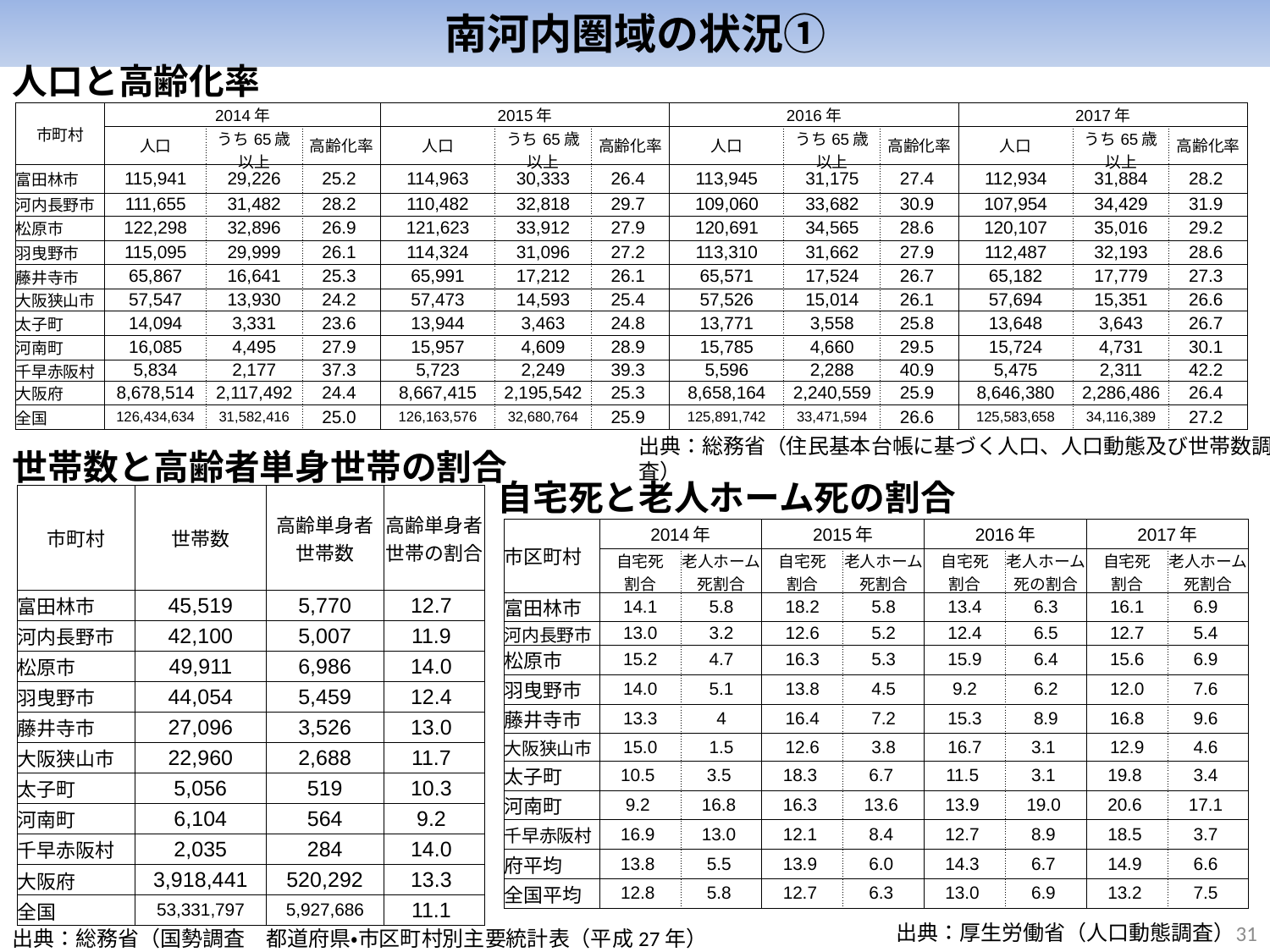

南河内圏域の状況①
人口と高齢化率
| 市町村 | 2014年 |  |  | 2015年 |  |  | 2016年 |  |  | 2017年 |  |  |
| --- | --- | --- | --- | --- | --- | --- | --- | --- | --- | --- | --- | --- |
|  | 人口 | うち65歳 以上 | 高齢化率 | 人口 | うち65歳 以上 | 高齢化率 | 人口 | うち65歳 以上 | 高齢化率 | 人口 | うち65歳 以上 | 高齢化率 |
| 富田林市 | 115,941 | 29,226 | 25.2 | 114,963 | 30,333 | 26.4 | 113,945 | 31,175 | 27.4 | 112,934 | 31,884 | 28.2 |
| 河内長野市 | 111,655 | 31,482 | 28.2 | 110,482 | 32,818 | 29.7 | 109,060 | 33,682 | 30.9 | 107,954 | 34,429 | 31.9 |
| 松原市 | 122,298 | 32,896 | 26.9 | 121,623 | 33,912 | 27.9 | 120,691 | 34,565 | 28.6 | 120,107 | 35,016 | 29.2 |
| 羽曳野市 | 115,095 | 29,999 | 26.1 | 114,324 | 31,096 | 27.2 | 113,310 | 31,662 | 27.9 | 112,487 | 32,193 | 28.6 |
| 藤井寺市 | 65,867 | 16,641 | 25.3 | 65,991 | 17,212 | 26.1 | 65,571 | 17,524 | 26.7 | 65,182 | 17,779 | 27.3 |
| 大阪狭山市 | 57,547 | 13,930 | 24.2 | 57,473 | 14,593 | 25.4 | 57,526 | 15,014 | 26.1 | 57,694 | 15,351 | 26.6 |
| 太子町 | 14,094 | 3,331 | 23.6 | 13,944 | 3,463 | 24.8 | 13,771 | 3,558 | 25.8 | 13,648 | 3,643 | 26.7 |
| 河南町 | 16,085 | 4,495 | 27.9 | 15,957 | 4,609 | 28.9 | 15,785 | 4,660 | 29.5 | 15,724 | 4,731 | 30.1 |
| 千早赤阪村 | 5,834 | 2,177 | 37.3 | 5,723 | 2,249 | 39.3 | 5,596 | 2,288 | 40.9 | 5,475 | 2,311 | 42.2 |
| 大阪府 | 8,678,514 | 2,117,492 | 24.4 | 8,667,415 | 2,195,542 | 25.3 | 8,658,164 | 2,240,559 | 25.9 | 8,646,380 | 2,286,486 | 26.4 |
| 全国 | 126,434,634 | 31,582,416 | 25.0 | 126,163,576 | 32,680,764 | 25.9 | 125,891,742 | 33,471,594 | 26.6 | 125,583,658 | 34,116,389 | 27.2 |
出典：総務省（住民基本台帳に基づく人口、人口動態及び世帯数調査）
世帯数と高齢者単身世帯の割合
自宅死と老人ホーム死の割合
| 市町村 | 世帯数 | 高齢単身者 世帯数 | 高齢単身者 世帯の割合 |
| --- | --- | --- | --- |
| 富田林市 | 45,519 | 5,770 | 12.7 |
| 河内長野市 | 42,100 | 5,007 | 11.9 |
| 松原市 | 49,911 | 6,986 | 14.0 |
| 羽曳野市 | 44,054 | 5,459 | 12.4 |
| 藤井寺市 | 27,096 | 3,526 | 13.0 |
| 大阪狭山市 | 22,960 | 2,688 | 11.7 |
| 太子町 | 5,056 | 519 | 10.3 |
| 河南町 | 6,104 | 564 | 9.2 |
| 千早赤阪村 | 2,035 | 284 | 14.0 |
| 大阪府 | 3,918,441 | 520,292 | 13.3 |
| 全国 | 53,331,797 | 5,927,686 | 11.1 |
| 市区町村 | 2014年 |  | 2015年 |  | 2016年 |  | 2017年 |  |
| --- | --- | --- | --- | --- | --- | --- | --- | --- |
|  | 自宅死 割合 | 老人ホーム死割合 | 自宅死 割合 | 老人ホーム死割合 | 自宅死 割合 | 老人ホーム死の割合 | 自宅死 割合 | 老人ホーム死割合 |
| 富田林市 | 14.1 | 5.8 | 18.2 | 5.8 | 13.4 | 6.3 | 16.1 | 6.9 |
| 河内長野市 | 13.0 | 3.2 | 12.6 | 5.2 | 12.4 | 6.5 | 12.7 | 5.4 |
| 松原市 | 15.2 | 4.7 | 16.3 | 5.3 | 15.9 | 6.4 | 15.6 | 6.9 |
| 羽曳野市 | 14.0 | 5.1 | 13.8 | 4.5 | 9.2 | 6.2 | 12.0 | 7.6 |
| 藤井寺市 | 13.3 | 4 | 16.4 | 7.2 | 15.3 | 8.9 | 16.8 | 9.6 |
| 大阪狭山市 | 15.0 | 1.5 | 12.6 | 3.8 | 16.7 | 3.1 | 12.9 | 4.6 |
| 太子町 | 10.5 | 3.5 | 18.3 | 6.7 | 11.5 | 3.1 | 19.8 | 3.4 |
| 河南町 | 9.2 | 16.8 | 16.3 | 13.6 | 13.9 | 19.0 | 20.6 | 17.1 |
| 千早赤阪村 | 16.9 | 13.0 | 12.1 | 8.4 | 12.7 | 8.9 | 18.5 | 3.7 |
| 府平均 | 13.8 | 5.5 | 13.9 | 6.0 | 14.3 | 6.7 | 14.9 | 6.6 |
| 全国平均 | 12.8 | 5.8 | 12.7 | 6.3 | 13.0 | 6.9 | 13.2 | 7.5 |
31
出典：厚生労働省（人口動態調査）
出典：総務省（国勢調査　都道府県・市区町村別主要統計表（平成27年）